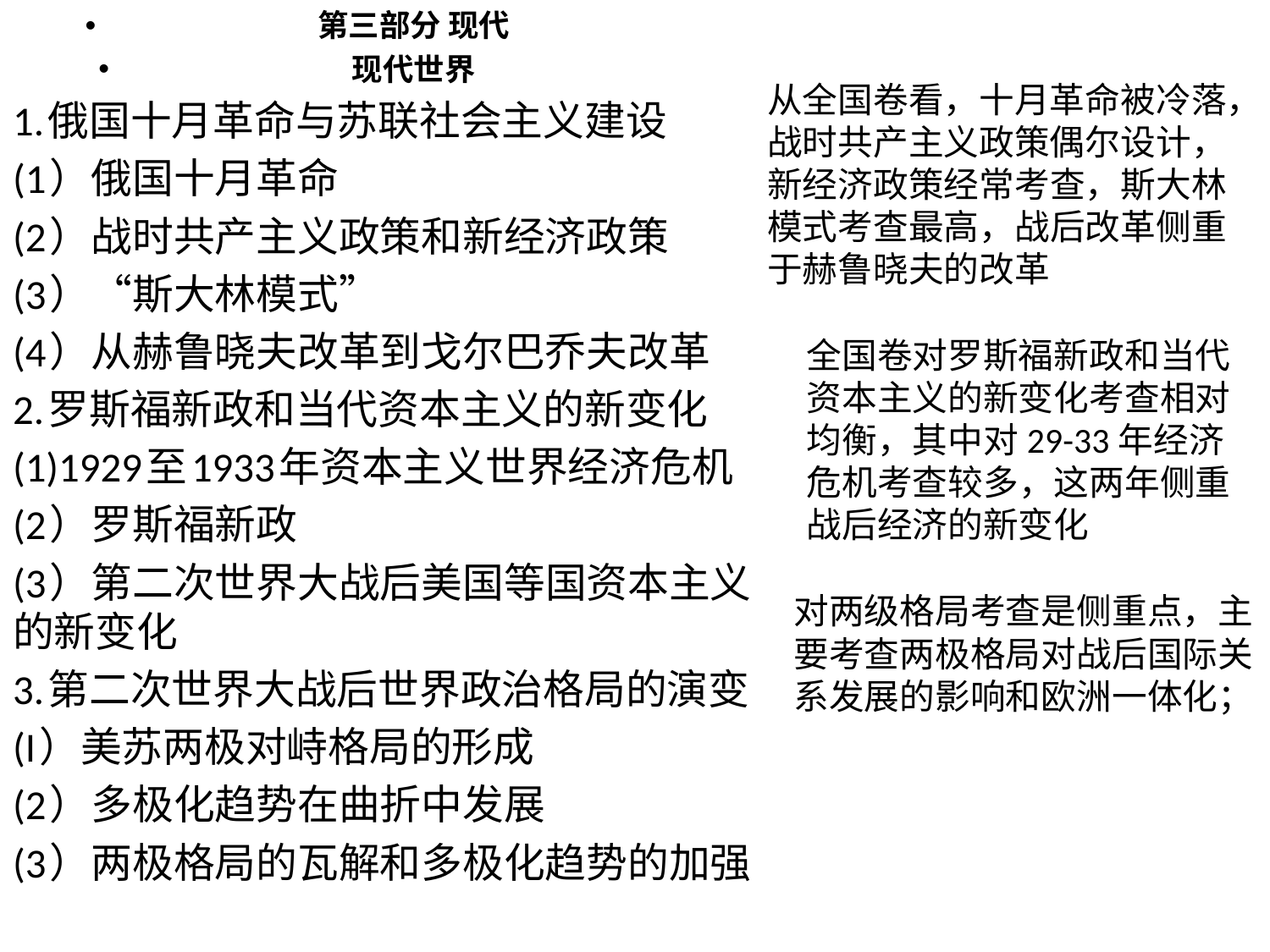

第三部分 现代
现代世界
1.俄国十月革命与苏联社会主义建设
(1）俄国十月革命
(2）战时共产主义政策和新经济政策
(3）“斯大林模式”
(4）从赫鲁晓夫改革到戈尔巴乔夫改革
2.罗斯福新政和当代资本主义的新变化
(1)1929至1933年资本主义世界经济危机
(2）罗斯福新政
(3）第二次世界大战后美国等国资本主义的新变化
3.第二次世界大战后世界政治格局的演变
(I）美苏两极对峙格局的形成
(2）多极化趋势在曲折中发展
(3）两极格局的瓦解和多极化趋势的加强

从全国卷看，十月革命被冷落，战时共产主义政策偶尔设计，新经济政策经常考查，斯大林模式考查最高，战后改革侧重于赫鲁晓夫的改革
全国卷对罗斯福新政和当代资本主义的新变化考查相对均衡，其中对29-33年经济危机考查较多，这两年侧重战后经济的新变化
对两级格局考查是侧重点，主要考查两极格局对战后国际关系发展的影响和欧洲一体化；